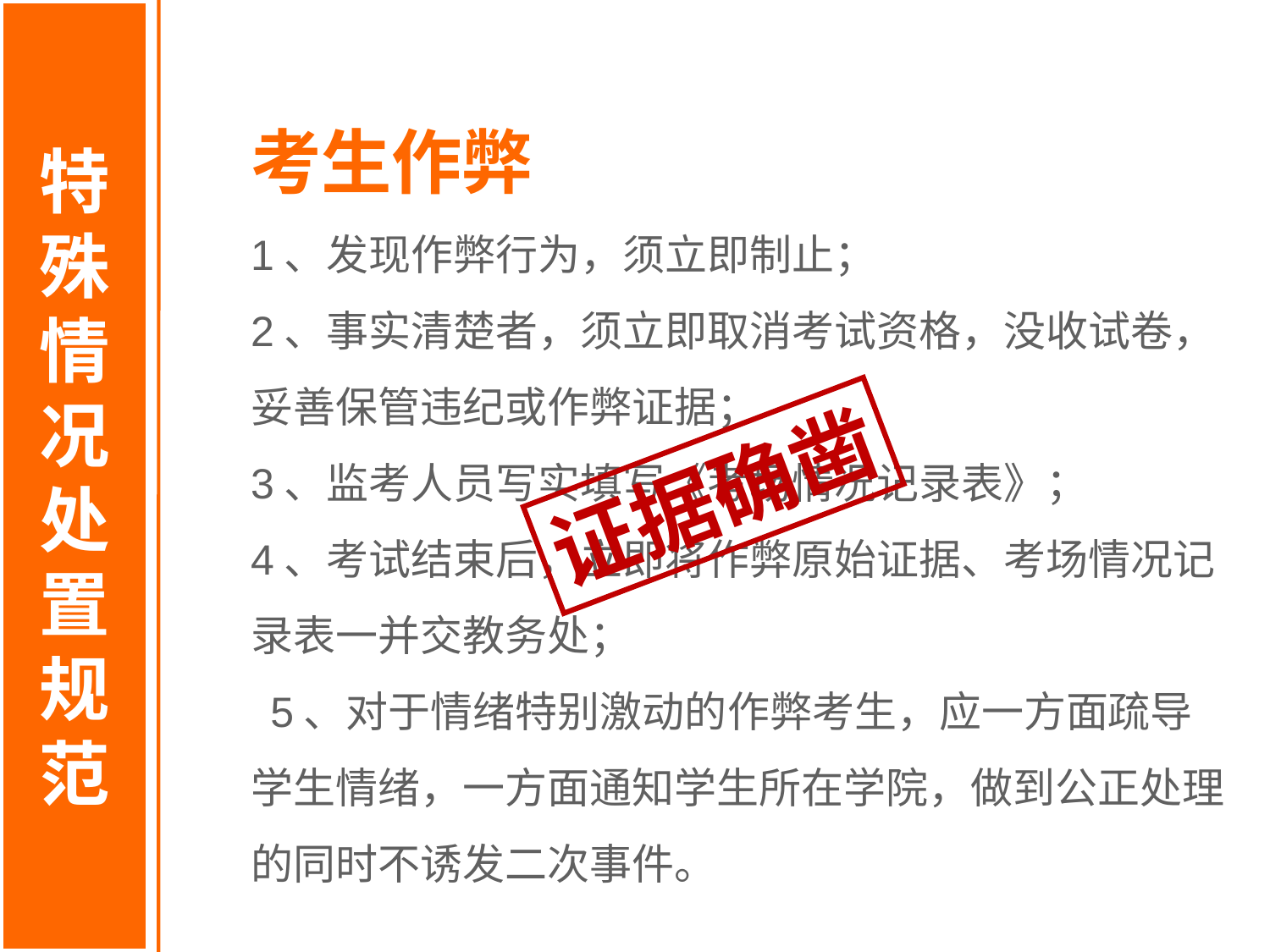

特殊情况处置规范
考生作弊
1、发现作弊行为，须立即制止；
2、事实清楚者，须立即取消考试资格，没收试卷，妥善保管违纪或作弊证据；
3、监考人员写实填写《考场情况记录表》；
4、考试结束后，立即将作弊原始证据、考场情况记录表一并交教务处；
 5、对于情绪特别激动的作弊考生，应一方面疏导学生情绪，一方面通知学生所在学院，做到公正处理的同时不诱发二次事件。
证据确凿